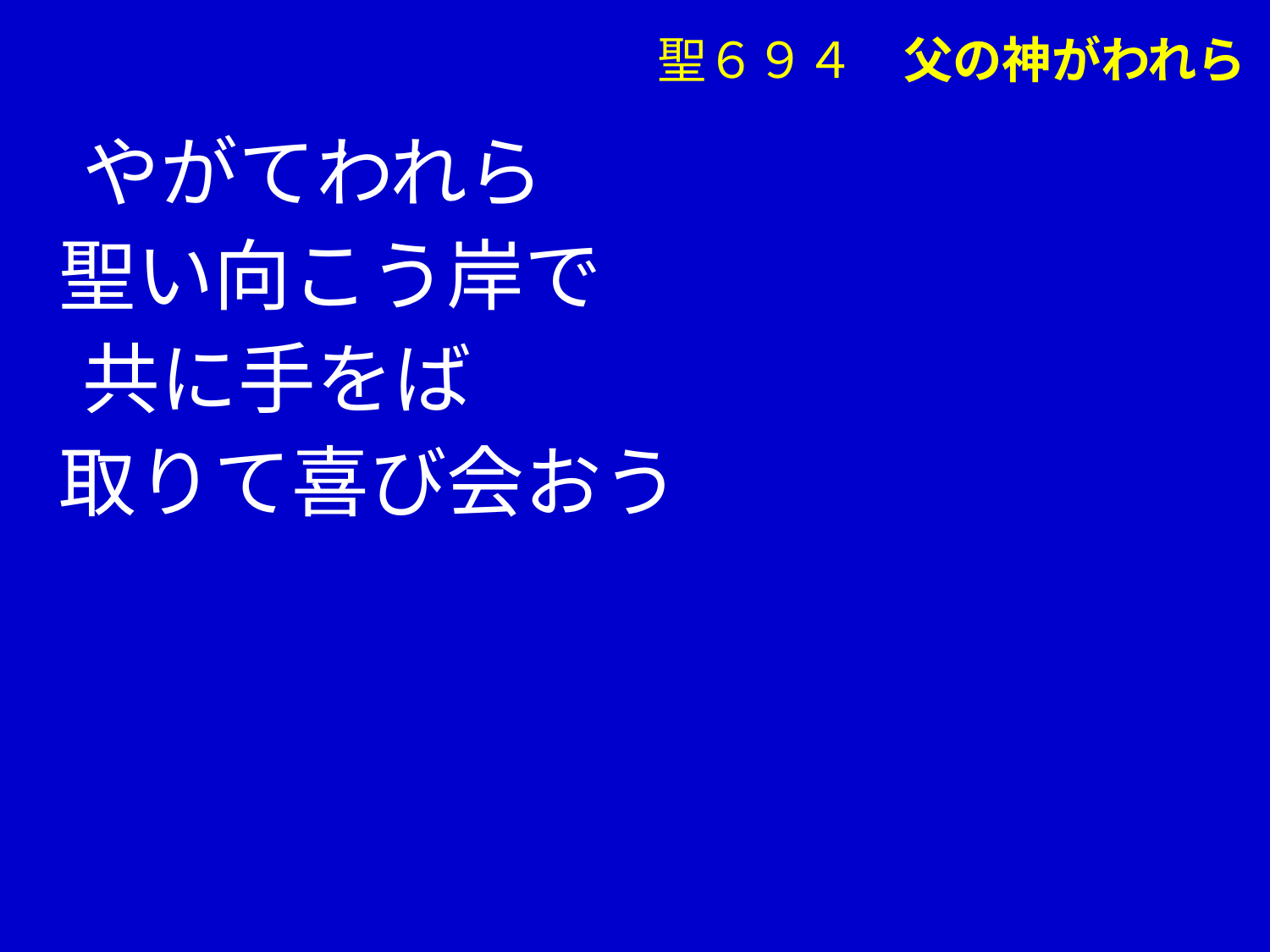

聖６９４　父の神がわれら
　 やがてわれら
   聖い向こう岸で
　 共に手をば
   取りて喜び会おう